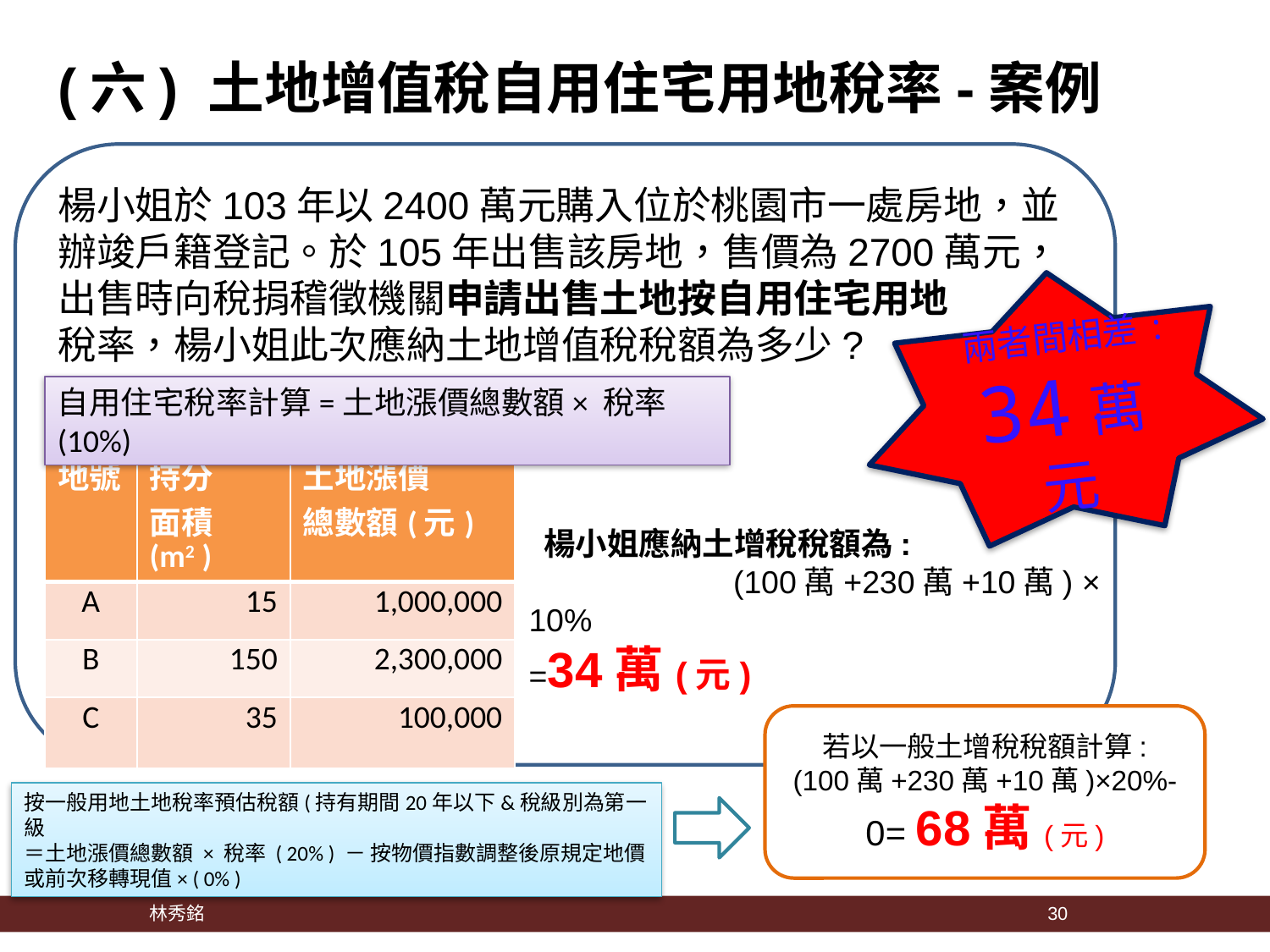

(六) 土地增值稅自用住宅用地稅率-案例
楊小姐於103年以2400萬元購入位於桃園市一處房地，並辦竣戶籍登記。於105年出售該房地，售價為2700萬元，
出售時向稅捐稽徵機關申請出售土地按自用住宅用地
稅率，楊小姐此次應納土地增值稅稅額為多少?

兩者間相差:
34萬元

自用住宅稅率計算=土地漲價總數額× 稅率(10%)
| 地號 | 持分 面積(m2 ) | 土地漲價 總數額(元) |
| --- | --- | --- |
| A | 15 | 1,000,000 |
| B | 150 | 2,300,000 |
| C | 35 | 100,000 |
 楊小姐應納土增稅稅額為:                                               (100萬+230萬+10萬) × 10%
=34萬(元)
若以一般土增稅稅額計算:
(100萬+230萬+10萬)×20%-0= 68萬(元)
按一般用地土地稅率預估稅額(持有期間20年以下&稅級別為第一級
＝土地漲價總數額 × 稅率 ( 20% ) － 按物價指數調整後原規定地價或前次移轉現值× ( 0% )

                                 林秀銘
30